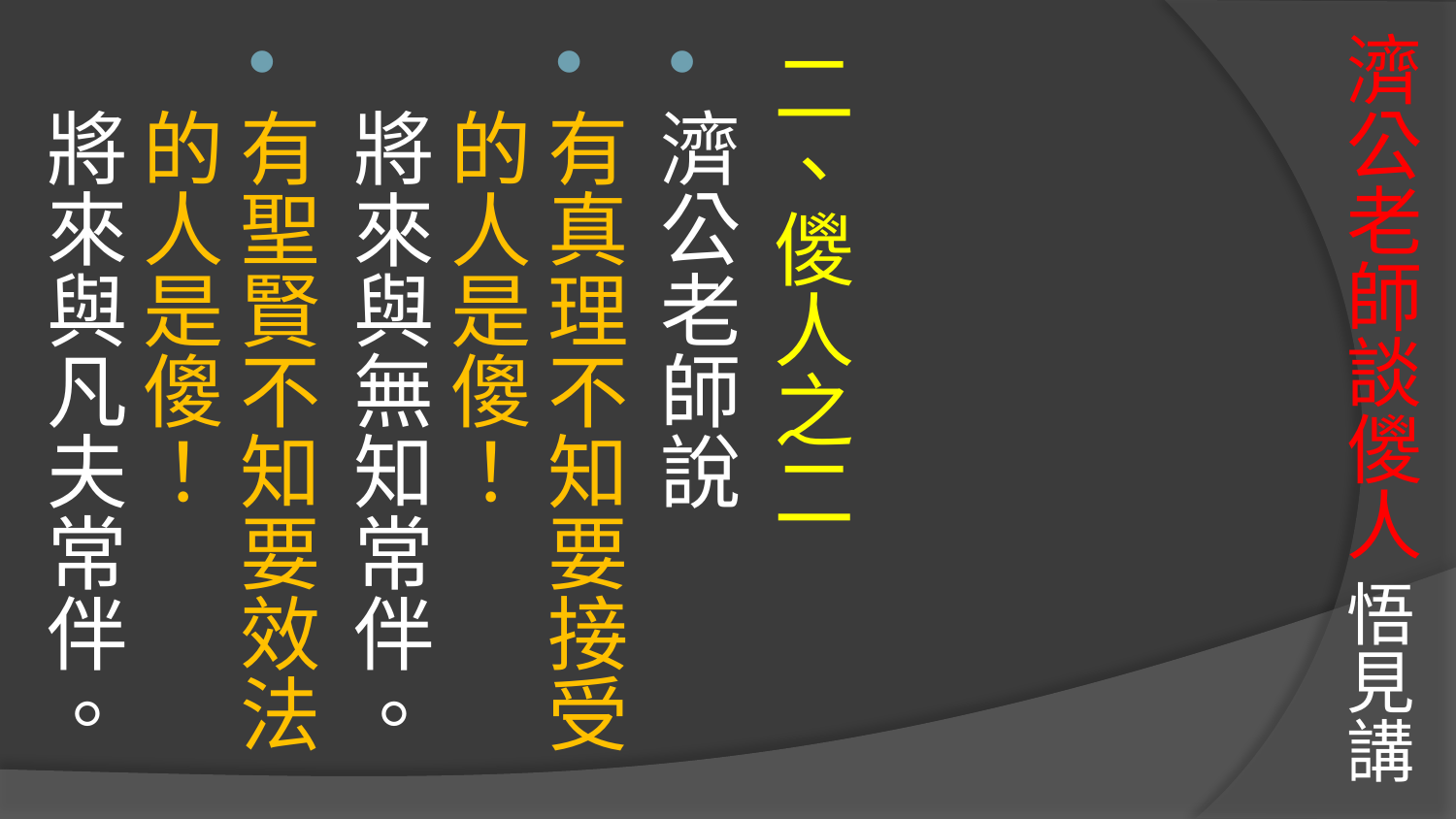

# 濟公老師談儍人 悟見講
二、儍人之二
濟公老師說
有真理不知要接受的人是傻！
將來與無知常伴。
有聖賢不知要效法的人是傻！
將來與凡夫常伴。